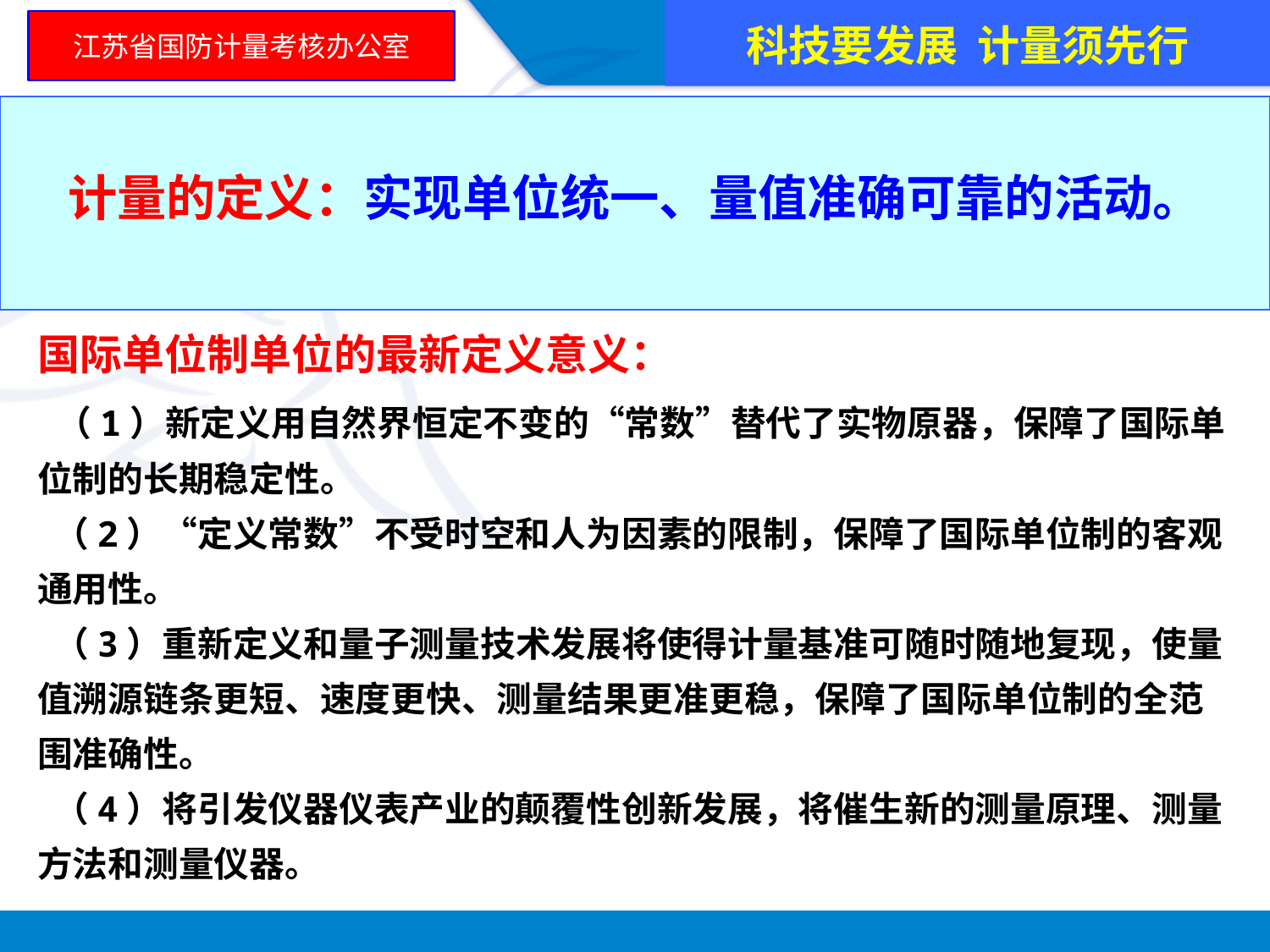

科技要发展  计量须先行
江苏省国防计量考核办公室

计量的定义：实现单位统一、量值准确可靠的活动。

国际单位制单位的最新定义意义：
  （1）新定义用自然界恒定不变的“常数”替代了实物原器，保障了国际单位制的长期稳定性。
  （2）“定义常数”不受时空和人为因素的限制，保障了国际单位制的客观通用性。
  （3）重新定义和量子测量技术发展将使得计量基准可随时随地复现，使量值溯源链条更短、速度更快、测量结果更准更稳，保障了国际单位制的全范围准确性。
  （4）将引发仪器仪表产业的颠覆性创新发展，将催生新的测量原理、测量方法和测量仪器。